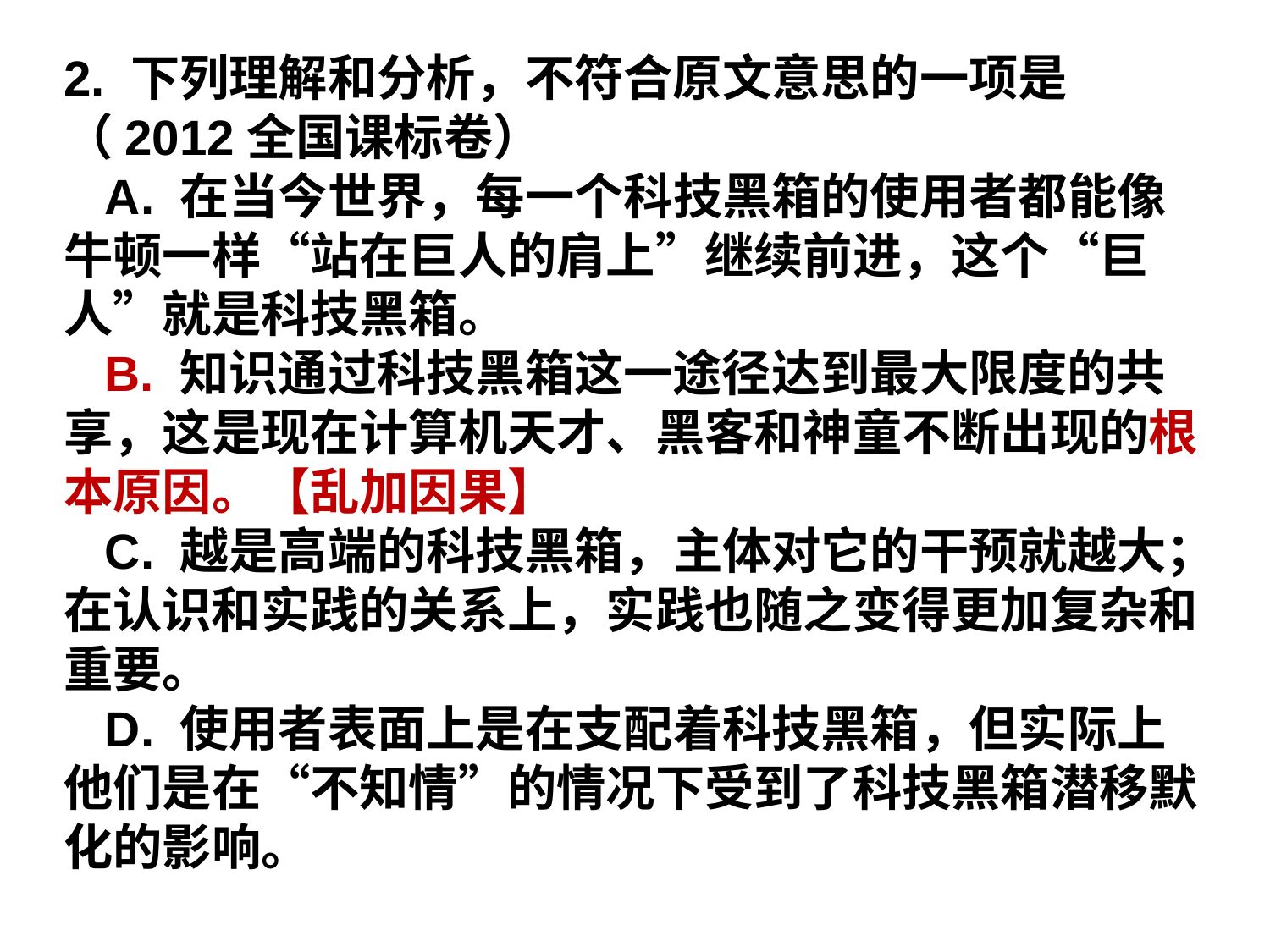

2. 下列理解和分析，不符合原文意思的一项是（2012全国课标卷）
   A. 在当今世界，每一个科技黑箱的使用者都能像牛顿一样“站在巨人的肩上”继续前进，这个“巨人”就是科技黑箱。
   B. 知识通过科技黑箱这一途径达到最大限度的共享，这是现在计算机天才、黑客和神童不断出现的根本原因。【乱加因果】
   C. 越是高端的科技黑箱，主体对它的干预就越大；在认识和实践的关系上，实践也随之变得更加复杂和重要。
   D. 使用者表面上是在支配着科技黑箱，但实际上他们是在“不知情”的情况下受到了科技黑箱潜移默化的影响。